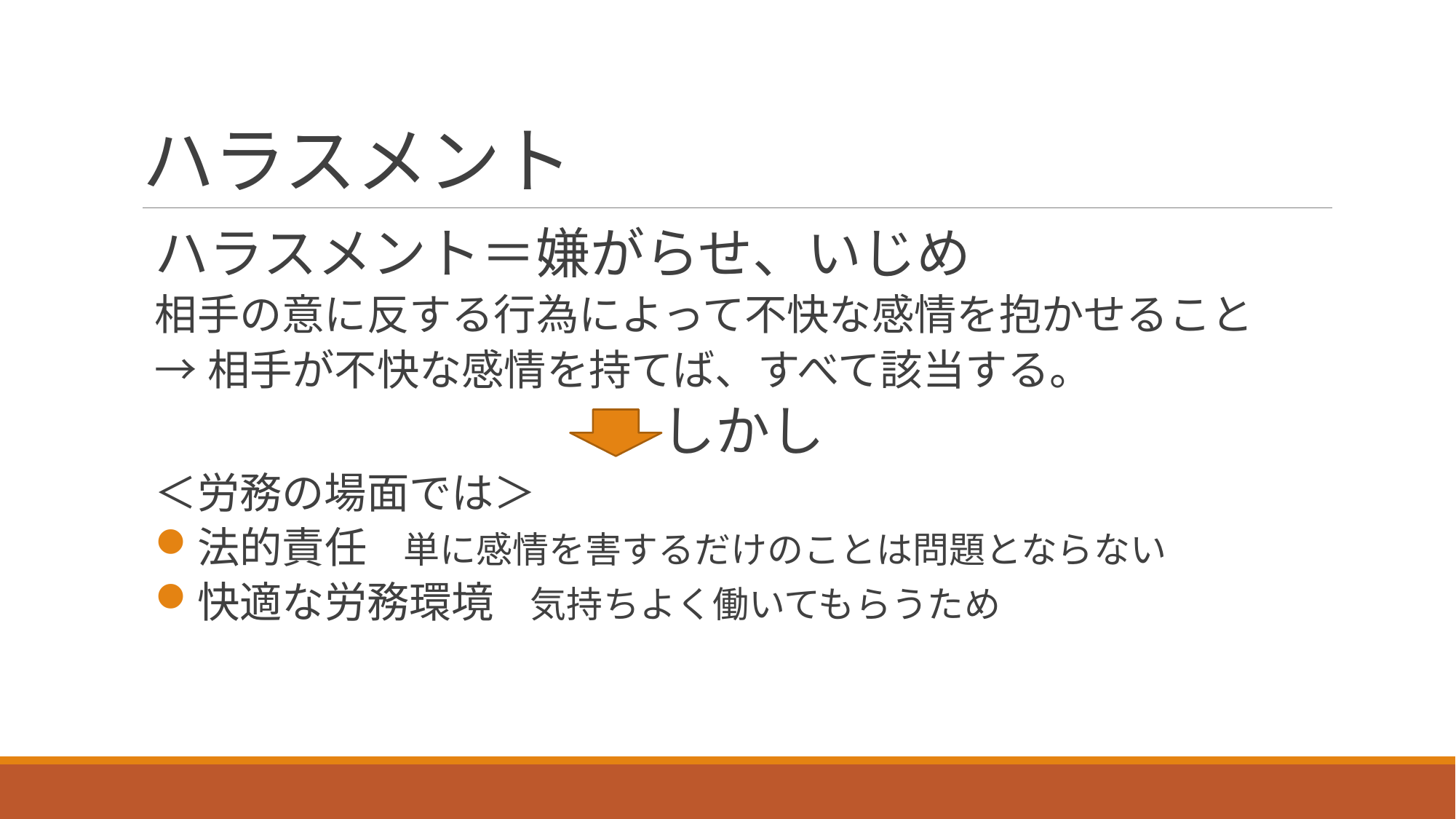

# ハラスメント
ハラスメント＝嫌がらせ、いじめ
相手の意に反する行為によって不快な感情を抱かせること
→相手が不快な感情を持てば、すべて該当する。
しかし
＜労務の場面では＞
法的責任　単に感情を害するだけのことは問題とならない
快適な労務環境　気持ちよく働いてもらうため